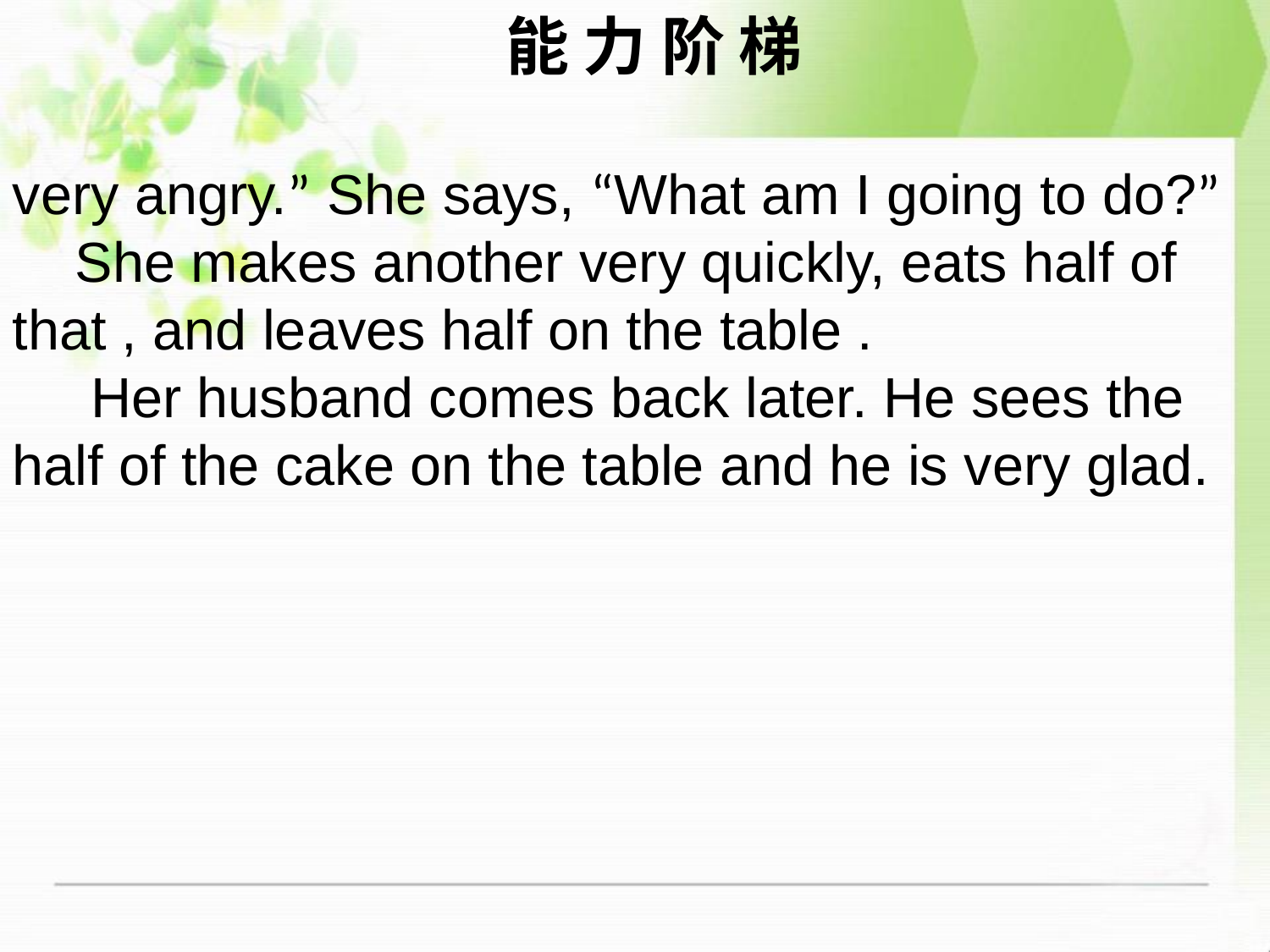

能 力 阶 梯
very angry.” She says, “What am I going to do?”
    She makes another very quickly, eats half of that , and leaves half on the table .
     Her husband comes back later. He sees the half of the cake on the table and he is very glad.